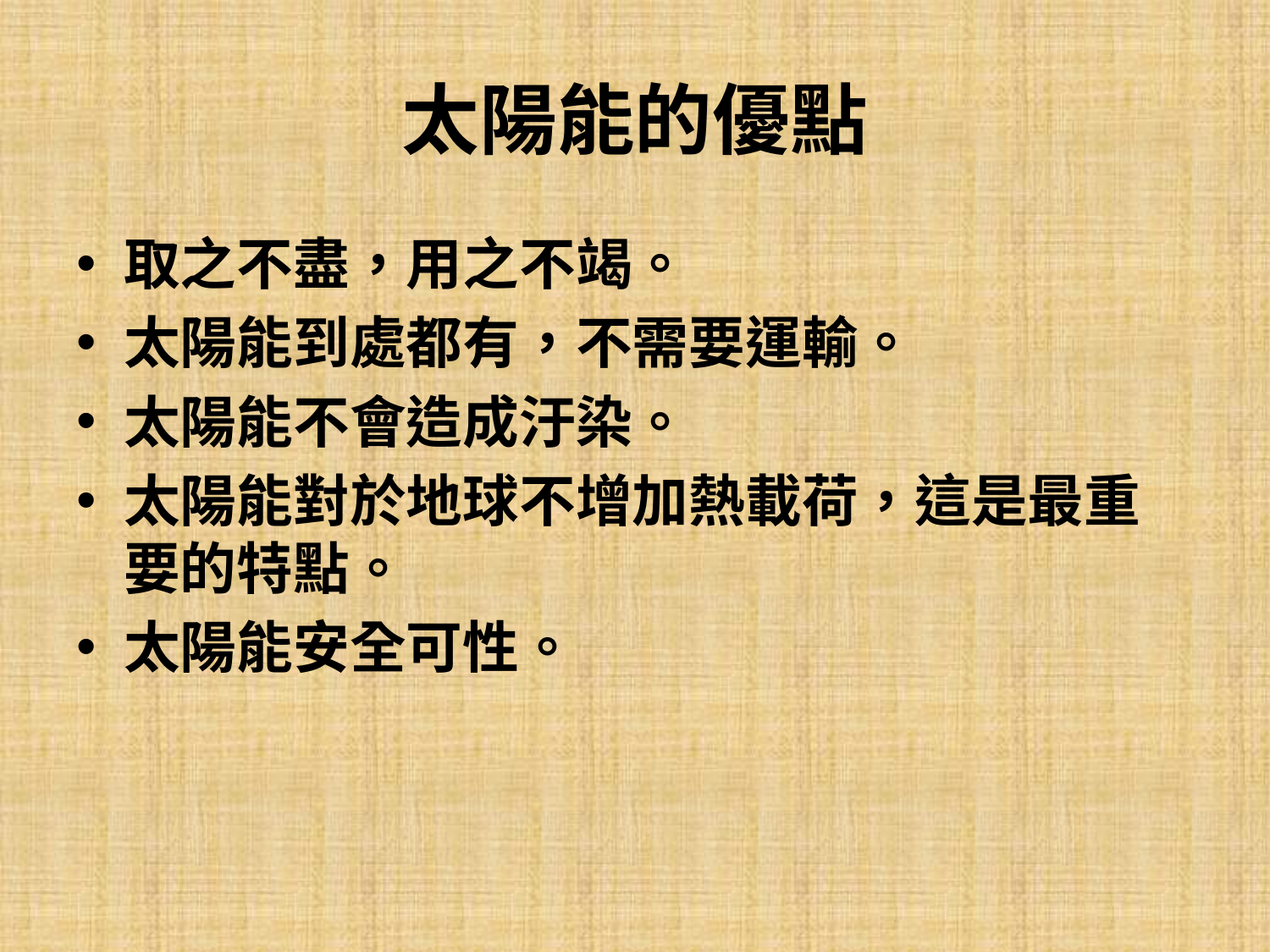

# 太陽能的優點
取之不盡，用之不竭。
太陽能到處都有，不需要運輸。
太陽能不會造成汙染。
太陽能對於地球不增加熱載荷，這是最重要的特點。
太陽能安全可性。